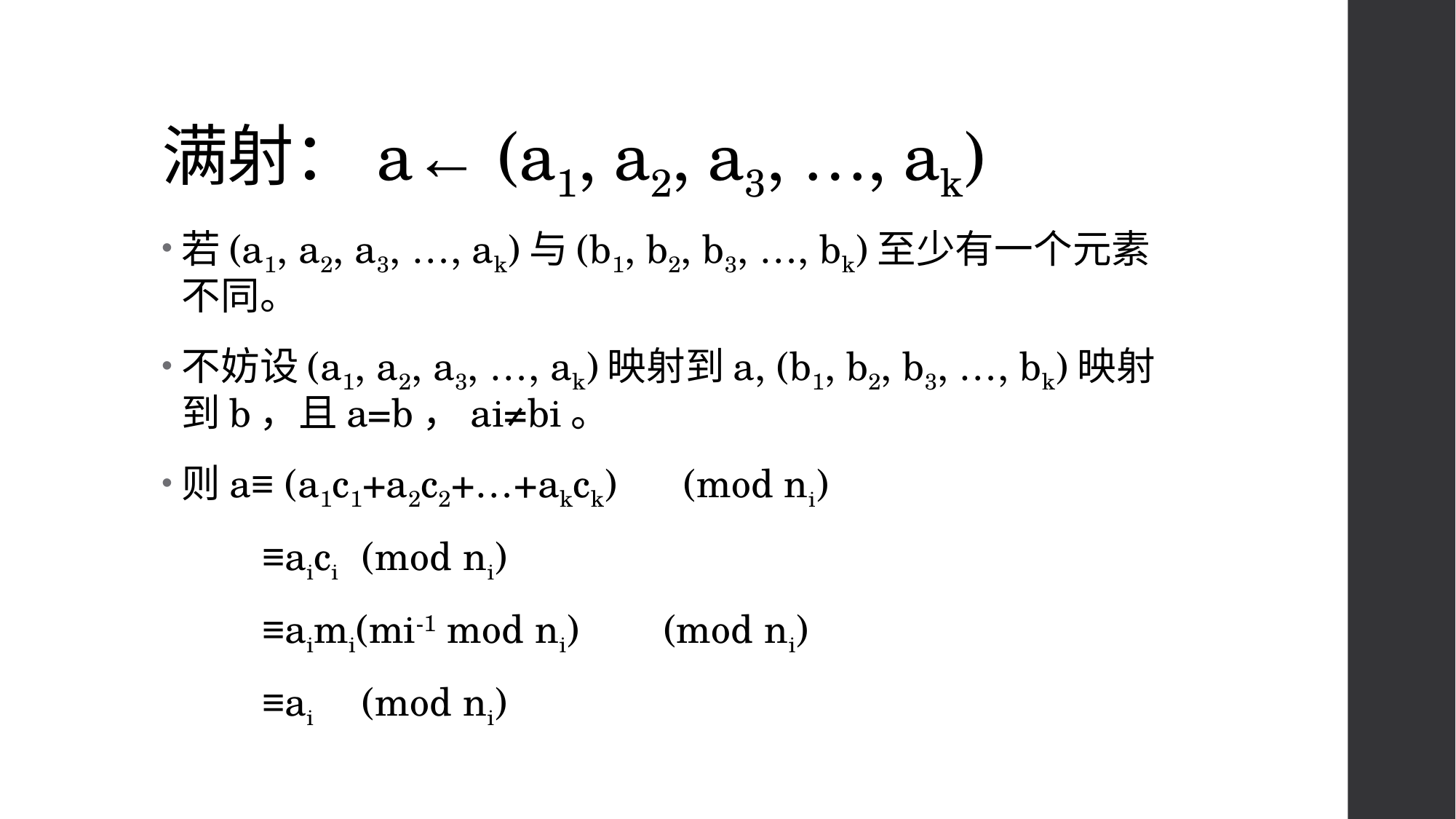

# 满射：a← (a1, a2, a3, …, ak)
若(a1, a2, a3, …, ak)与(b1, b2, b3, …, bk)至少有一个元素不同。
不妨设(a1, a2, a3, …, ak)映射到a, (b1, b2, b3, …, bk)映射到b，且a=b，ai≠bi。
则a≡ (a1c1+a2c2+…+akck) 	(mod ni)
     	≡aici				(mod ni)
  	≡aimi(mi-1 mod ni)	(mod ni)
	≡ai				(mod ni)